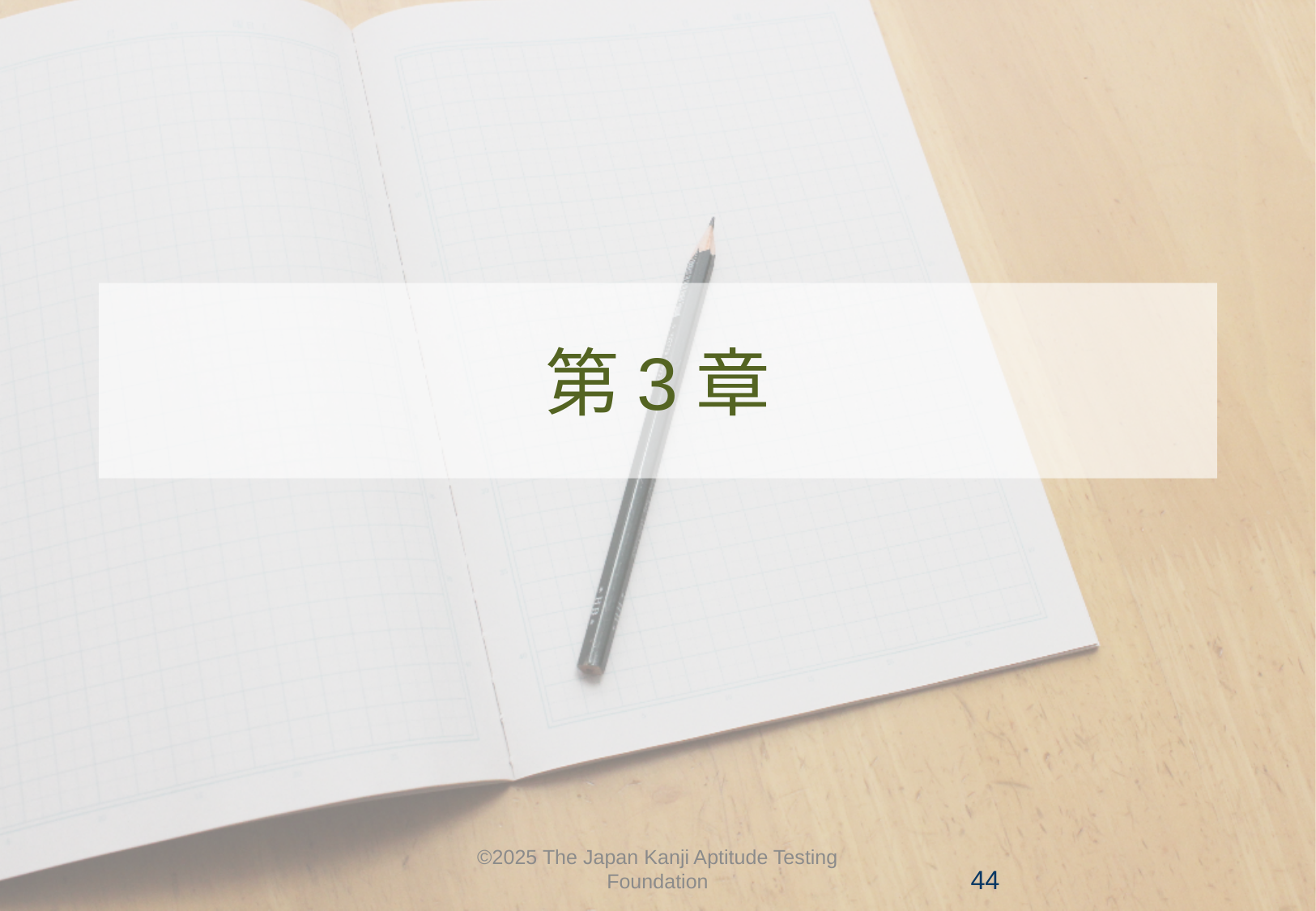

第3章
©2025 The Japan Kanji Aptitude Testing Foundation
44